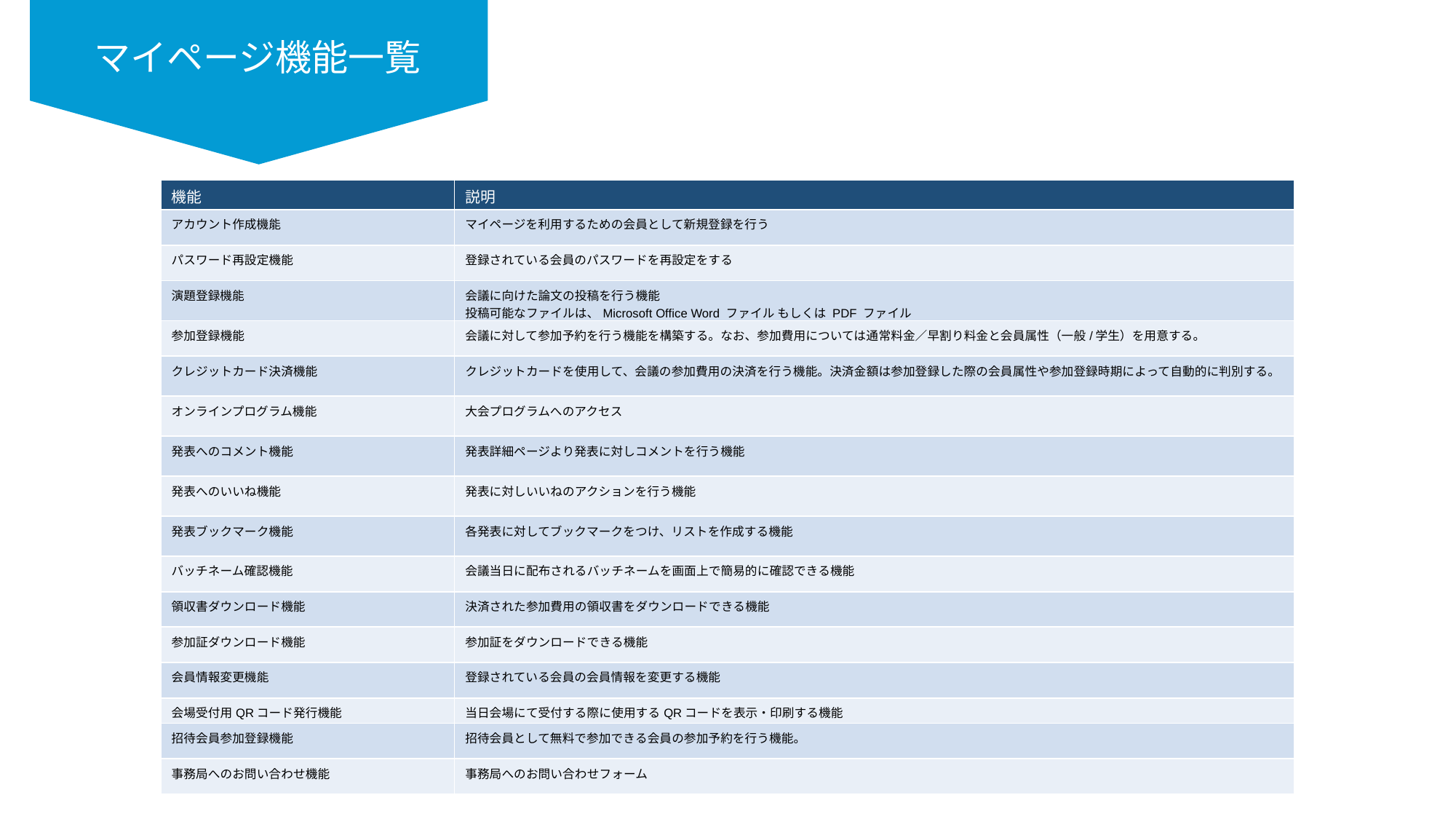

マイページ機能一覧
| 機能 | 説明 |
| --- | --- |
| アカウント作成機能 | マイページを利用するための会員として新規登録を行う |
| パスワード再設定機能 | 登録されている会員のパスワードを再設定をする |
| 演題登録機能 | 会議に向けた論文の投稿を行う機能 投稿可能なファイルは、Microsoft Office Word ファイル もしくは PDF ファイル |
| 参加登録機能 | 会議に対して参加予約を行う機能を構築する。なお、参加費用については通常料金／早割り料金と会員属性（一般/学生）を用意する。 |
| クレジットカード決済機能 | クレジットカードを使用して、会議の参加費用の決済を行う機能。決済金額は参加登録した際の会員属性や参加登録時期によって自動的に判別する。 |
| オンラインプログラム機能 | 大会プログラムへのアクセス |
| 発表へのコメント機能 | 発表詳細ページより発表に対しコメントを行う機能 |
| 発表へのいいね機能 | 発表に対しいいねのアクションを行う機能 |
| 発表ブックマーク機能 | 各発表に対してブックマークをつけ、リストを作成する機能 |
| バッチネーム確認機能 | 会議当日に配布されるバッチネームを画面上で簡易的に確認できる機能 |
| 領収書ダウンロード機能 | 決済された参加費用の領収書をダウンロードできる機能 |
| 参加証ダウンロード機能 | 参加証をダウンロードできる機能 |
| 会員情報変更機能 | 登録されている会員の会員情報を変更する機能 |
| 会場受付用QRコード発行機能 | 当日会場にて受付する際に使用するQRコードを表示・印刷する機能 |
| 招待会員参加登録機能 | 招待会員として無料で参加できる会員の参加予約を行う機能。 |
| 事務局へのお問い合わせ機能 | 事務局へのお問い合わせフォーム |
CORPORATE PRESENTATION